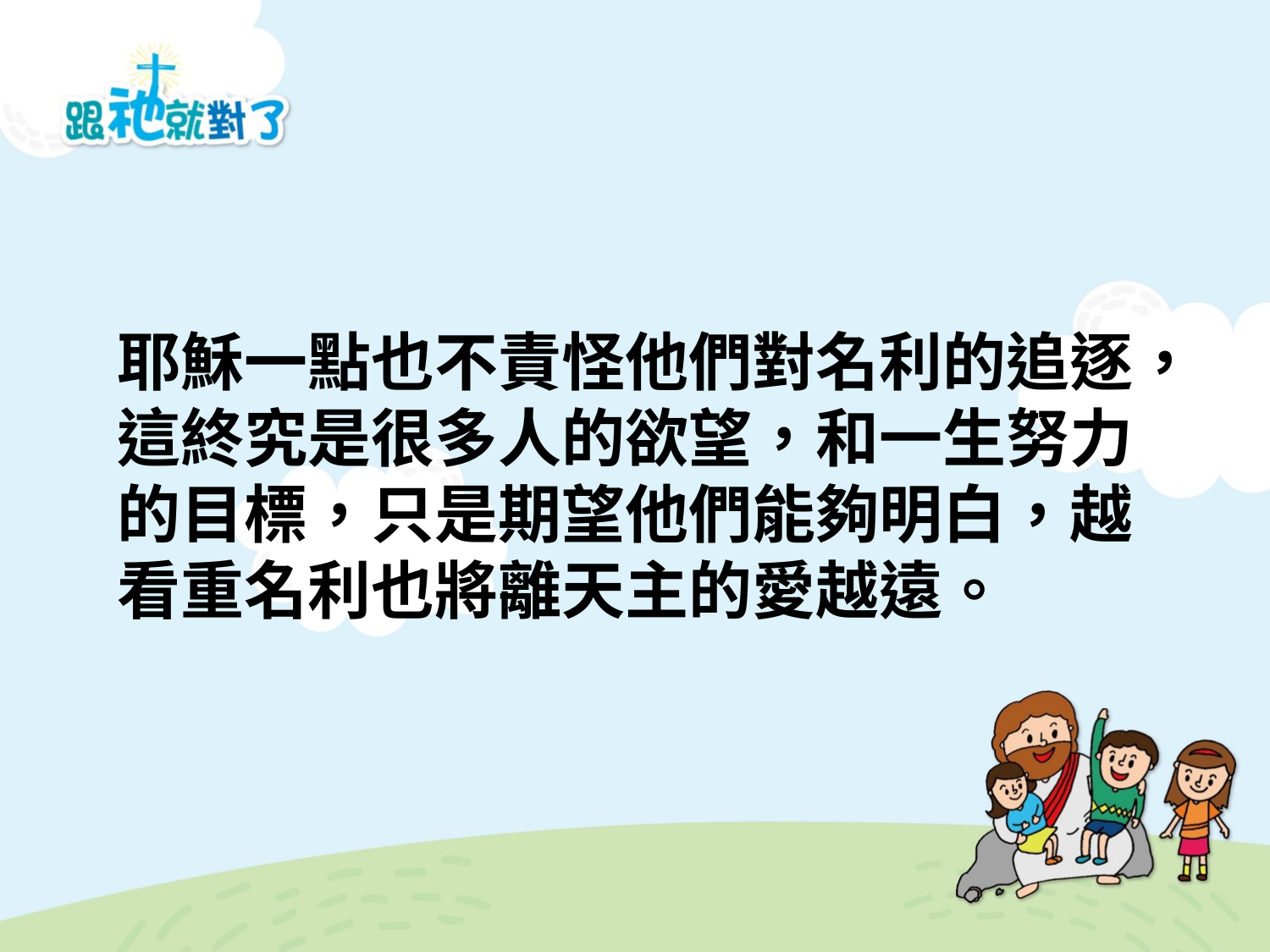

耶穌一點也不責怪他們對名利的追逐，這終究是很多人的欲望，和一生努力的目標，只是期望他們能夠明白，越看重名利也將離天主的愛越遠。